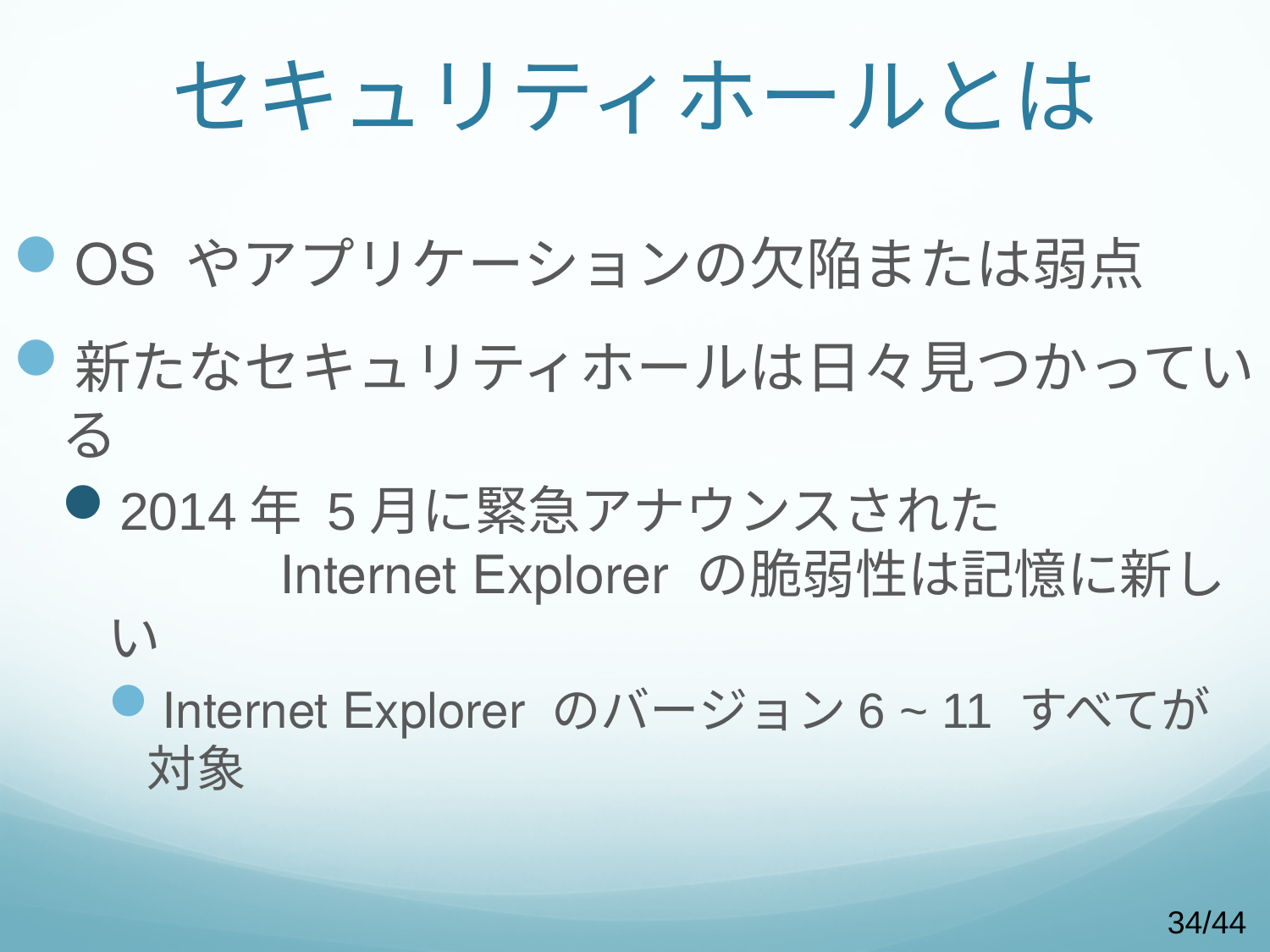

# セキュリティホールとは
OS やアプリケーションの欠陥または弱点
新たなセキュリティホールは日々見つかっている
2014年 5月に緊急アナウンスされた　　　　　　　Internet Explorer の脆弱性は記憶に新しい
Internet Explorer のバージョン6 ~ 11 すべてが対象